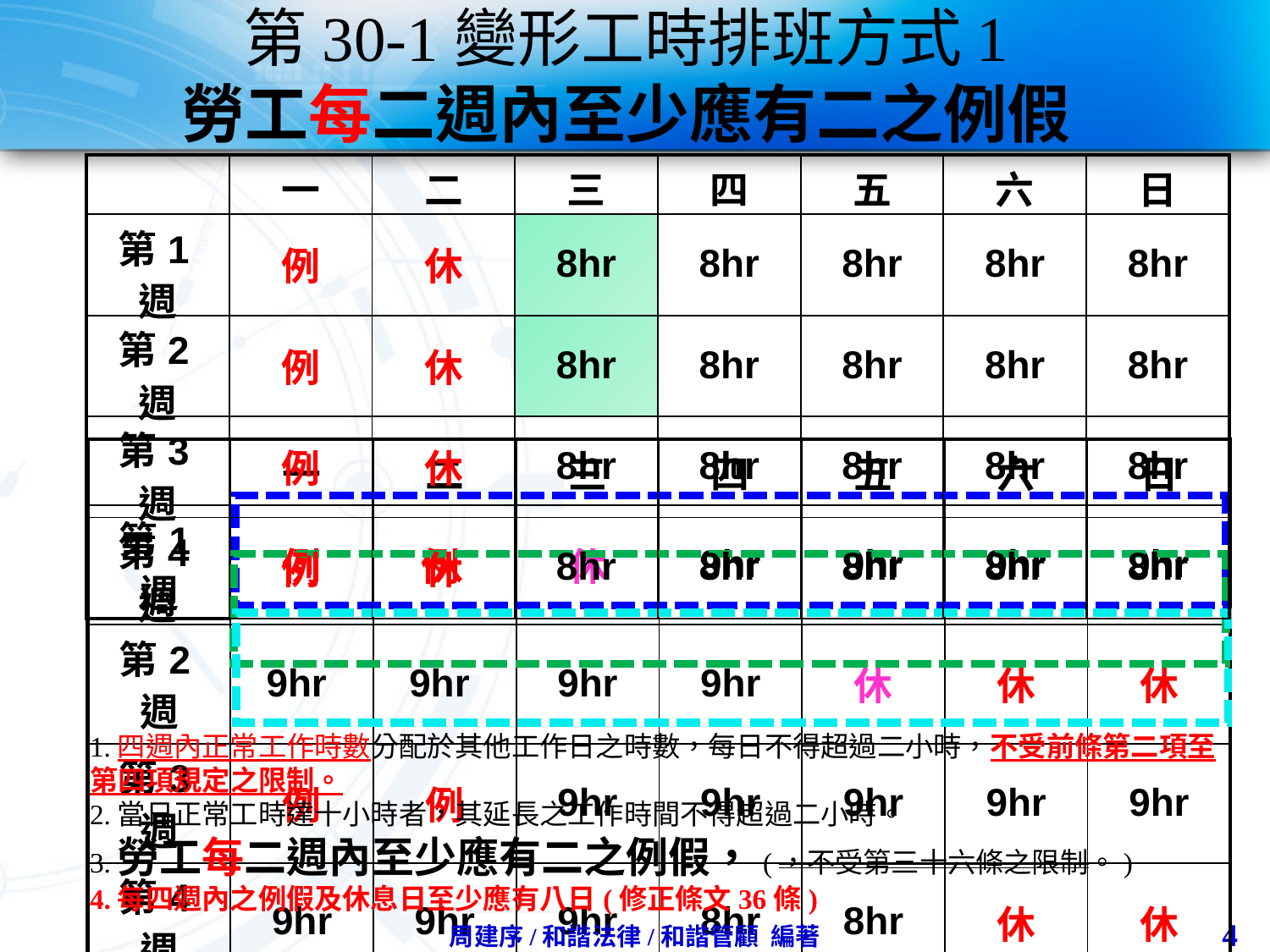

# 第30-1變形工時排班方式1 勞工每二週內至少應有二之例假
|  | 一 | 二 | 三 | 四 | 五 | 六 | 日 |
| --- | --- | --- | --- | --- | --- | --- | --- |
| 第1週 | 例 | 休 | 8hr | 8hr | 8hr | 8hr | 8hr |
| 第2週 | 例 | 休 | 8hr | 8hr | 8hr | 8hr | 8hr |
| 第3週 | 例 | 休 | 8hr | 8hr | 8hr | 8hr | 8hr |
| 第4週 | 例 | 休 | 8hr | 8hr | 8hr | 8hr | 8hr |
|  | 一 | 二 | 三 | 四 | 五 | 六 | 日 |
| --- | --- | --- | --- | --- | --- | --- | --- |
| 第1週 | 例 | 例 | 休 | 9hr | 9hr | 9hr | 9hr |
| 第2週 | 9hr | 9hr | 9hr | 9hr | 休 | 休 | 休 |
| 第3週 | 例 | 例 | 9hr | 9hr | 9hr | 9hr | 9hr |
| 第4週 | 9hr | 9hr | 9hr | 8hr | 8hr | 休 | 休 |

1.四週內正常工作時數分配於其他工作日之時數，每日不得超過二小時，不受前條第二項至第四項規定之限制。
2.當日正常工時達十小時者，其延長之工作時間不得超過二小時。
3.勞工每二週內至少應有二之例假，(，不受第三十六條之限制。)
4.每四週內之例假及休息日至少應有八日(修正條文36條)
4
周建序/和諧法律/和諧管顧  編著